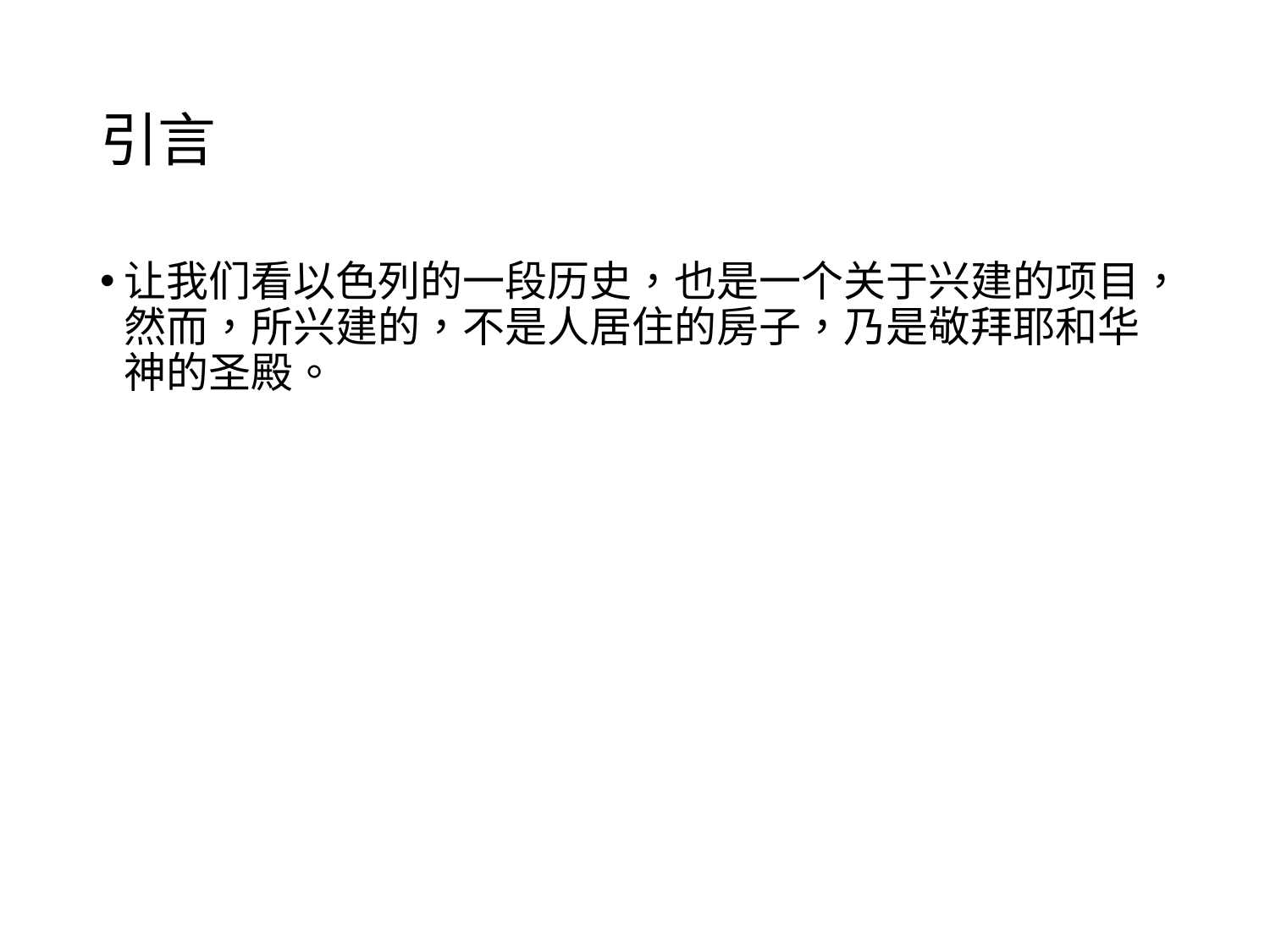

# 引言
让我们看以色列的一段历史，也是一个关于兴建的项目，然而，所兴建的，不是人居住的房子，乃是敬拜耶和华神的圣殿。